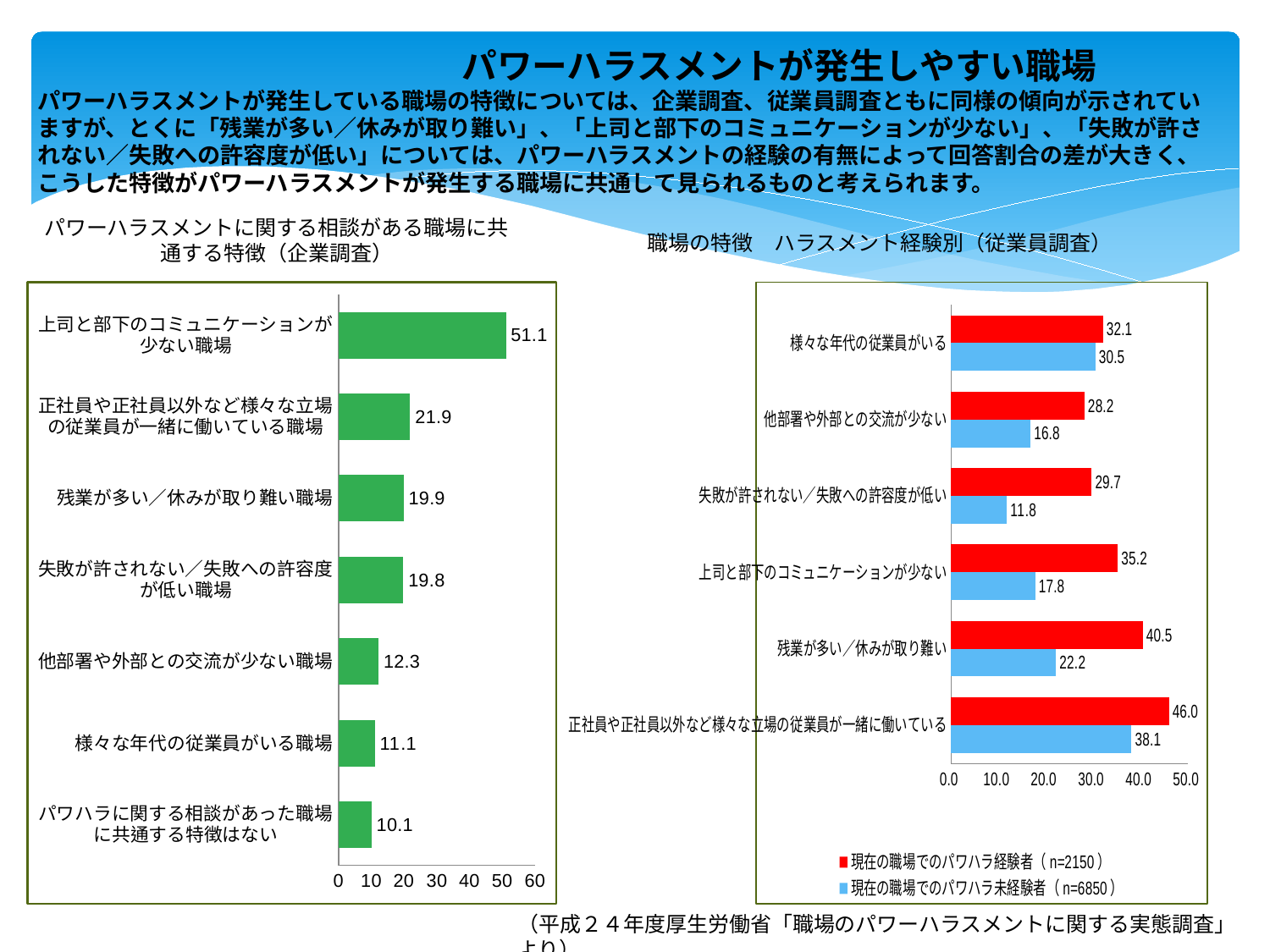

# パワーハラスメントが発生しやすい職場 パワーハラスメントが発生している職場の特徴については、企業調査、従業員調査ともに同様の傾向が示されていますが、とくに「残業が多い／休みが取り難い」、「上司と部下のコミュニケーションが少ない」、「失敗が許されない／失敗への許容度が低い」については、パワーハラスメントの経験の有無によって回答割合の差が大きく、こうした特徴がパワーハラスメントが発生する職場に共通して見られるものと考えられます。
パワーハラスメントに関する相談がある職場に共通する特徴（企業調査）
職場の特徴　ハラスメント経験別（従業員調査）

### Chart

| Category |  |
|---|---|
| パワハラに関する相談があった職場に共通する特徴はない | 10.1 |
| 様々な年代の従業員がいる職場 | 11.1 |
| 他部署や外部との交流が少ない職場 | 12.3 |
| 失敗が許されない／失敗への許容度が低い職場 | 19.8 |
| 残業が多い／休みが取り難い職場 | 19.9 |
| 正社員や正社員以外など様々な立場の従業員が一緒に働いている職場 | 21.9 |
| 上司と部下のコミュニケーションが少ない職場 | 51.1 |

### Chart

| Category | 現在の職場でのパワハラ未経験者（n=6850） | 現在の職場でのパワハラ経験者（n=2150） |
|---|---|---|
| 正社員や正社員以外など様々な立場の従業員が一緒に働いている | 38.1 | 46.0 |
| 残業が多い／休みが取り難い | 22.2 | 40.5 |
| 上司と部下のコミュニケーションが少ない | 17.8 | 35.2 |
| 失敗が許されない／失敗への許容度が低い | 11.8 | 29.7 |
| 他部署や外部との交流が少ない | 16.8 | 28.2 |
| 様々な年代の従業員がいる | 30.5 | 32.1 |
（平成２４年度厚生労働省「職場のパワーハラスメントに関する実態調査」より）